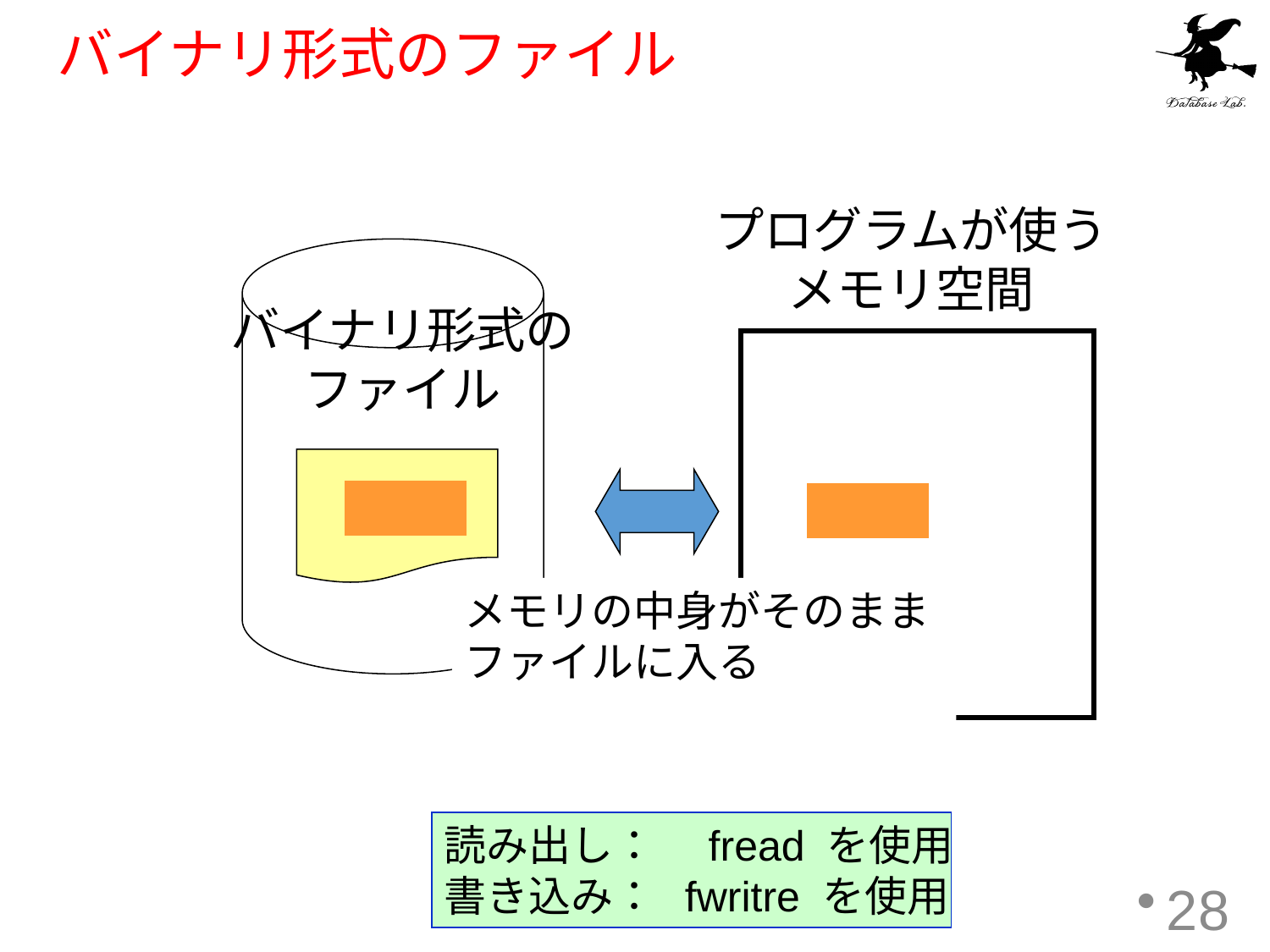

# バイナリ形式のファイル
プログラムが使う
メモリ空間

バイナリ形式の
ファイル

メモリの中身がそのまま
ファイルに入る
読み出し：　fread を使用
書き込み：  fwritre を使用
28